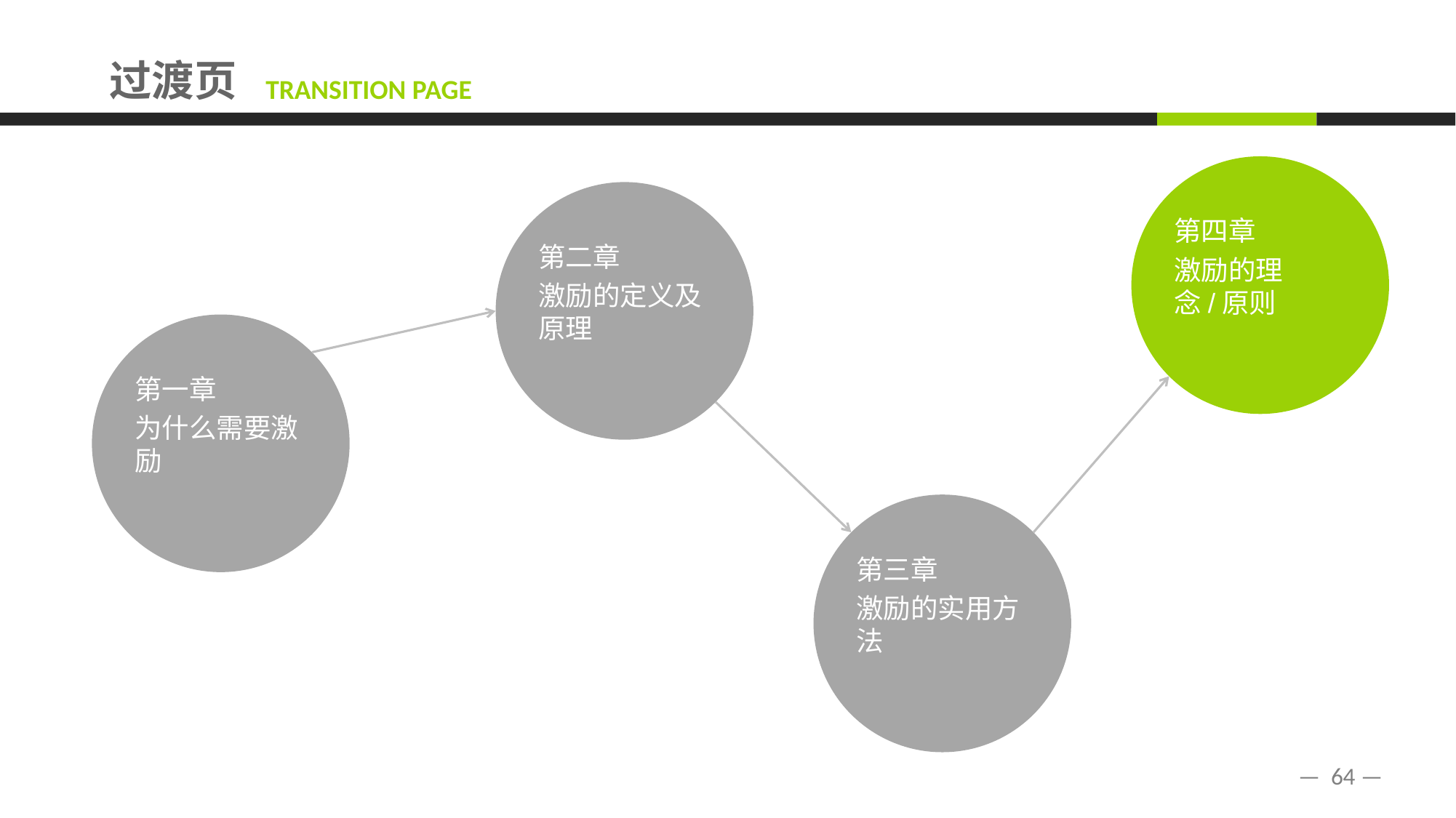

第四章
激励的理念/原则
第二章
激励的定义及原理

第一章
为什么需要激励

第三章
激励的实用方法